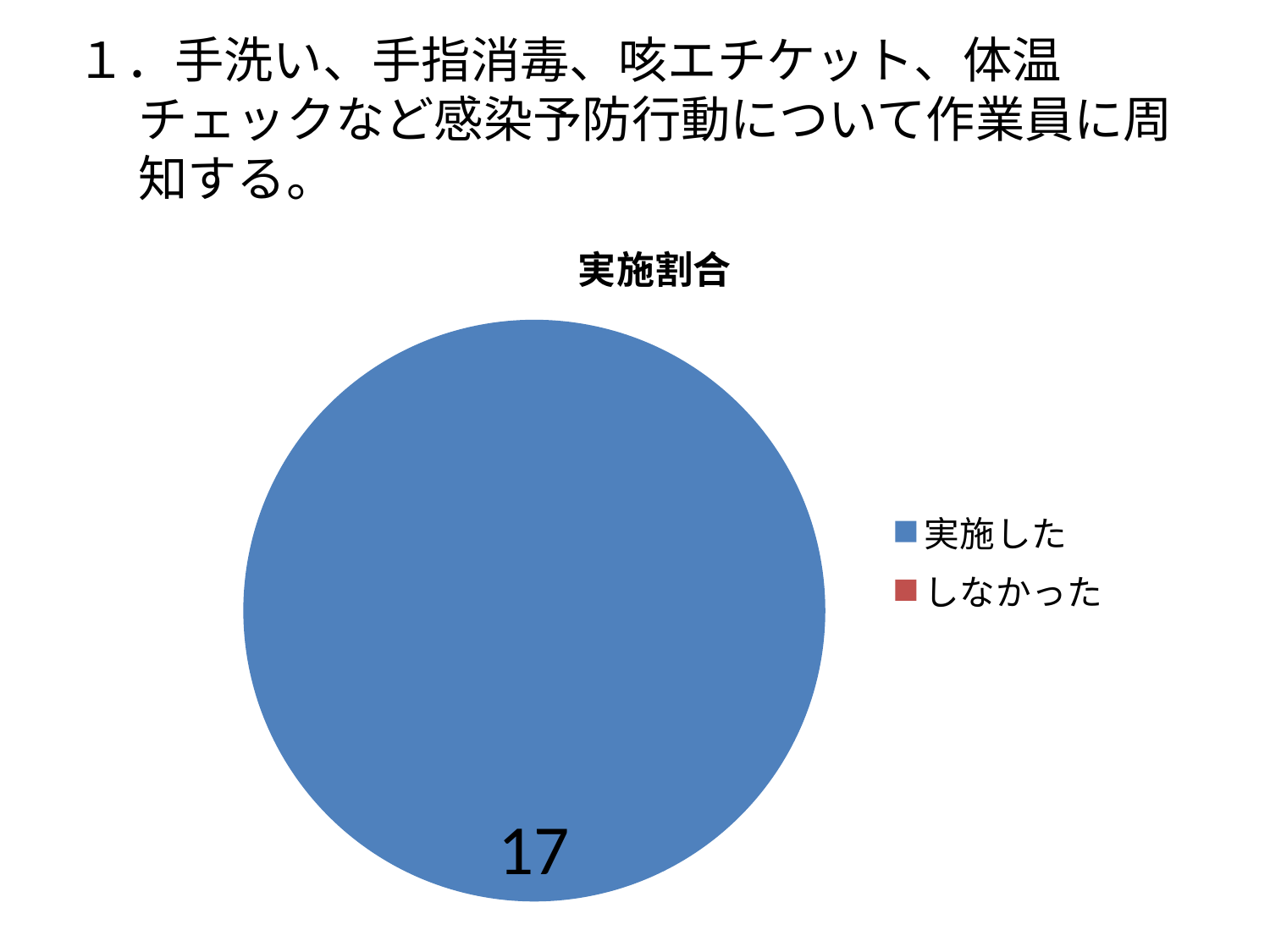

# １．手洗い、手指消毒、咳エチケット、体温チェックなど感染予防行動について作業員に周知する。

### Chart:

| Category | 実施割合 |
|---|---|
| 実施した | 17.0 |
| しなかった | 0.0 |